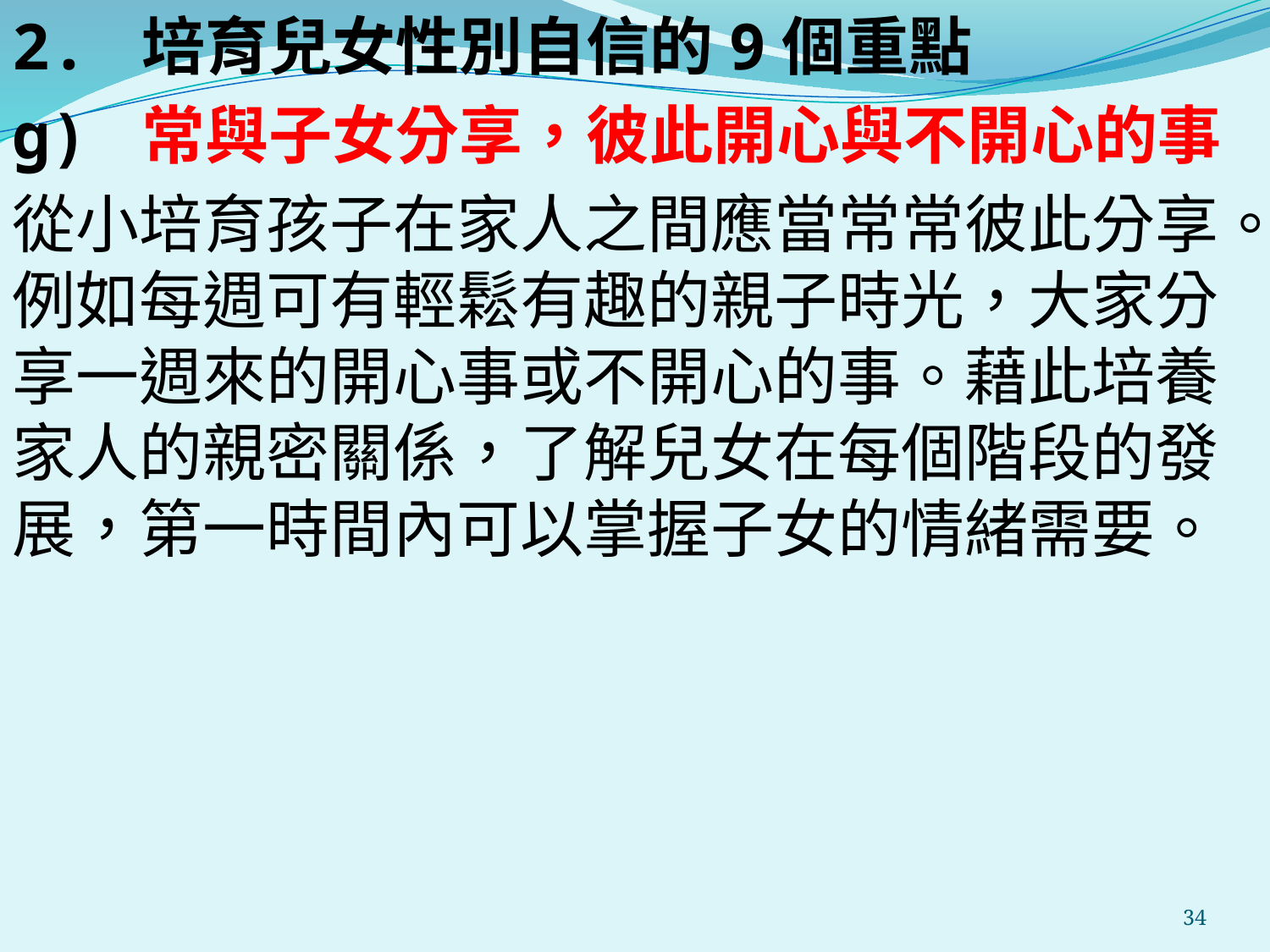

2. 培育兒女性別自信的9個重點
g) 常與子女分享，彼此開心與不開心的事
從小培育孩子在家人之間應當常常彼此分享。例如每週可有輕鬆有趣的親子時光，大家分享一週來的開心事或不開心的事。藉此培養家人的親密關係，了解兒女在每個階段的發展，第一時間內可以掌握子女的情緒需要。
#

34